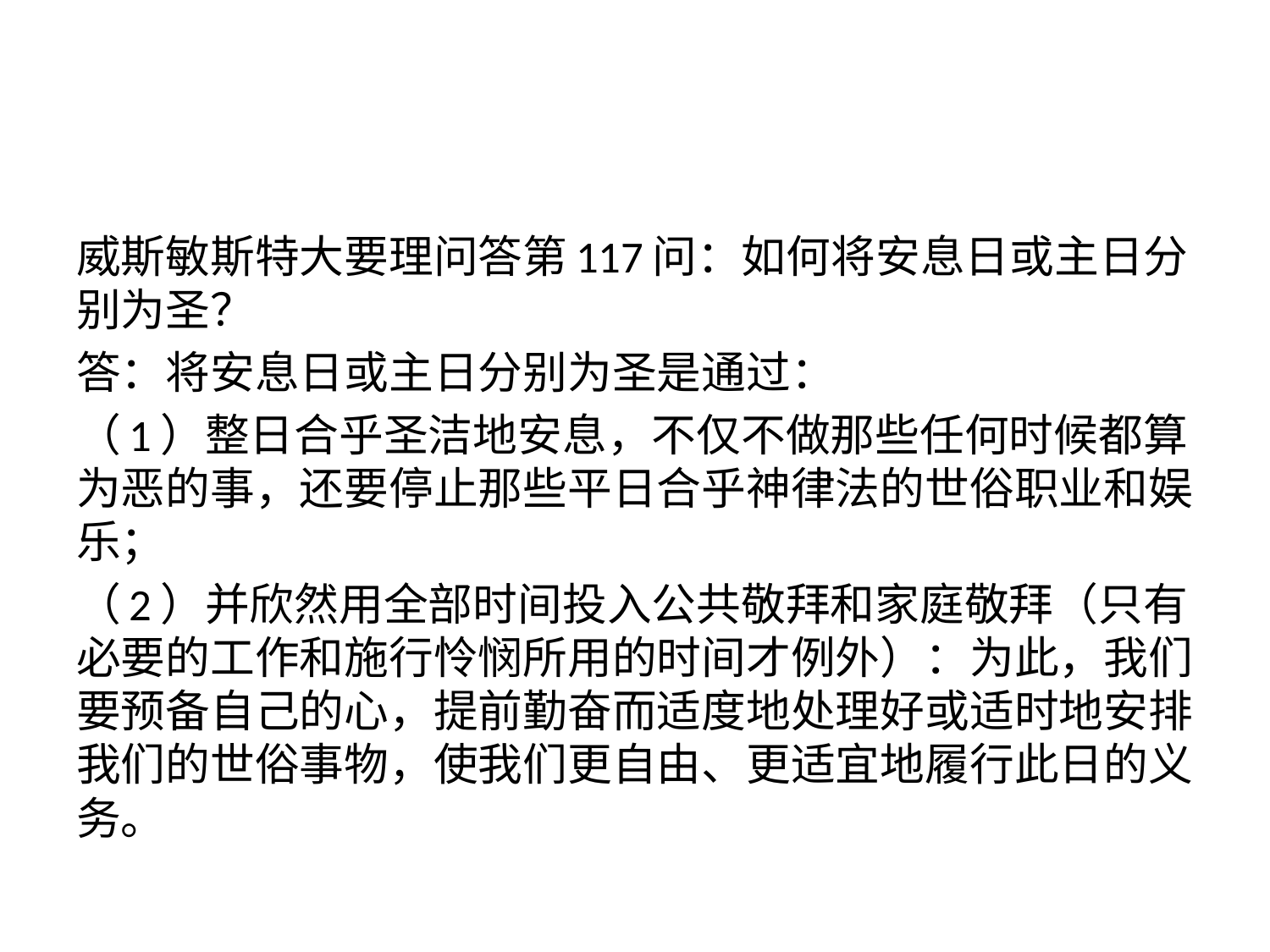

#
威斯敏斯特大要理问答第117问：如何将安息日或主日分别为圣？
答：将安息日或主日分别为圣是通过：
（1）整日合乎圣洁地安息，不仅不做那些任何时候都算为恶的事，还要停止那些平日合乎神律法的世俗职业和娱乐；
（2）并欣然用全部时间投入公共敬拜和家庭敬拜（只有必要的工作和施行怜悯所用的时间才例外）：为此，我们要预备自己的心，提前勤奋而适度地处理好或适时地安排我们的世俗事物，使我们更自由、更适宜地履行此日的义务。